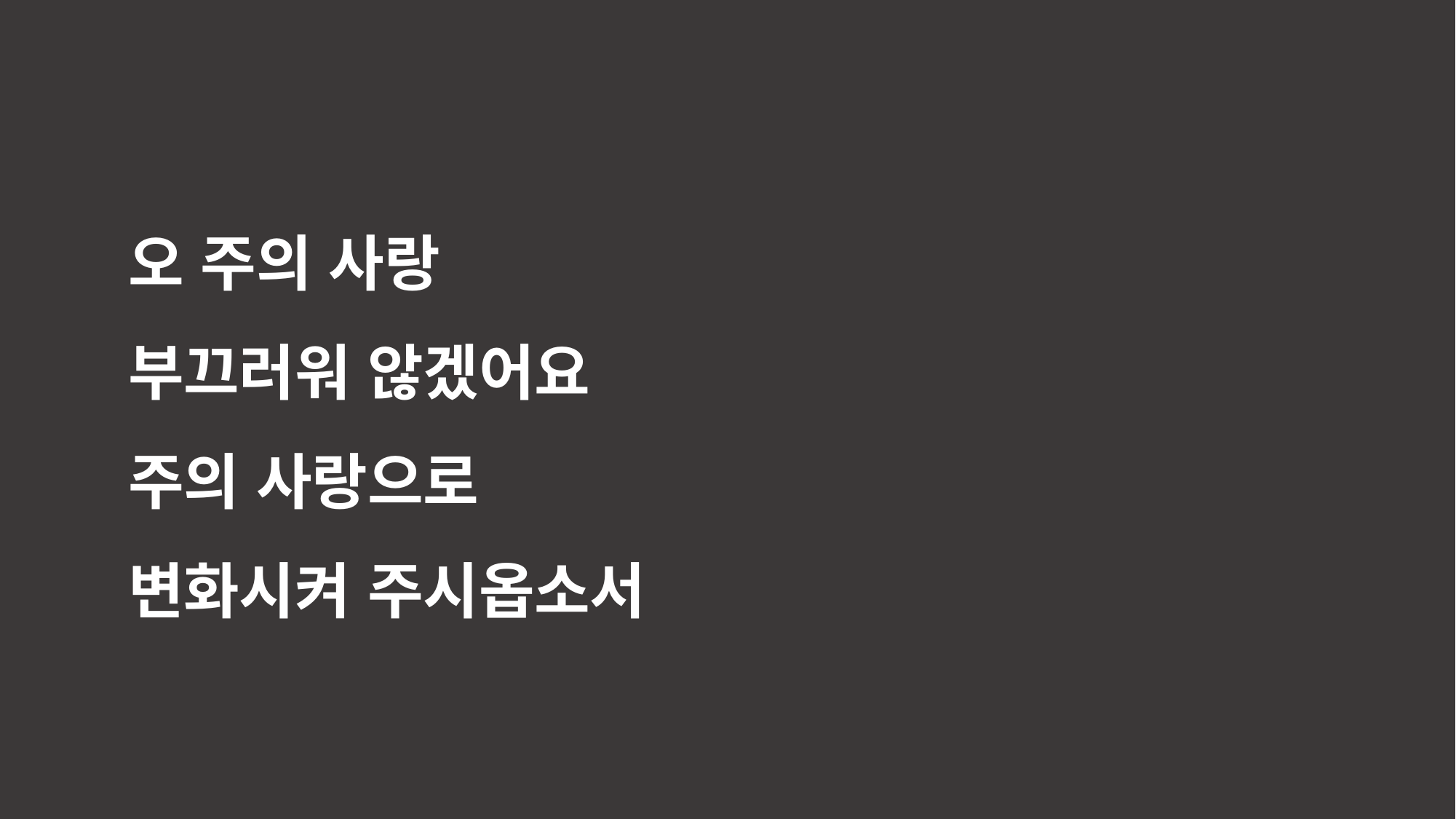

오 주의 사랑
부끄러워 않겠어요
주의 사랑으로
변화시켜 주시옵소서